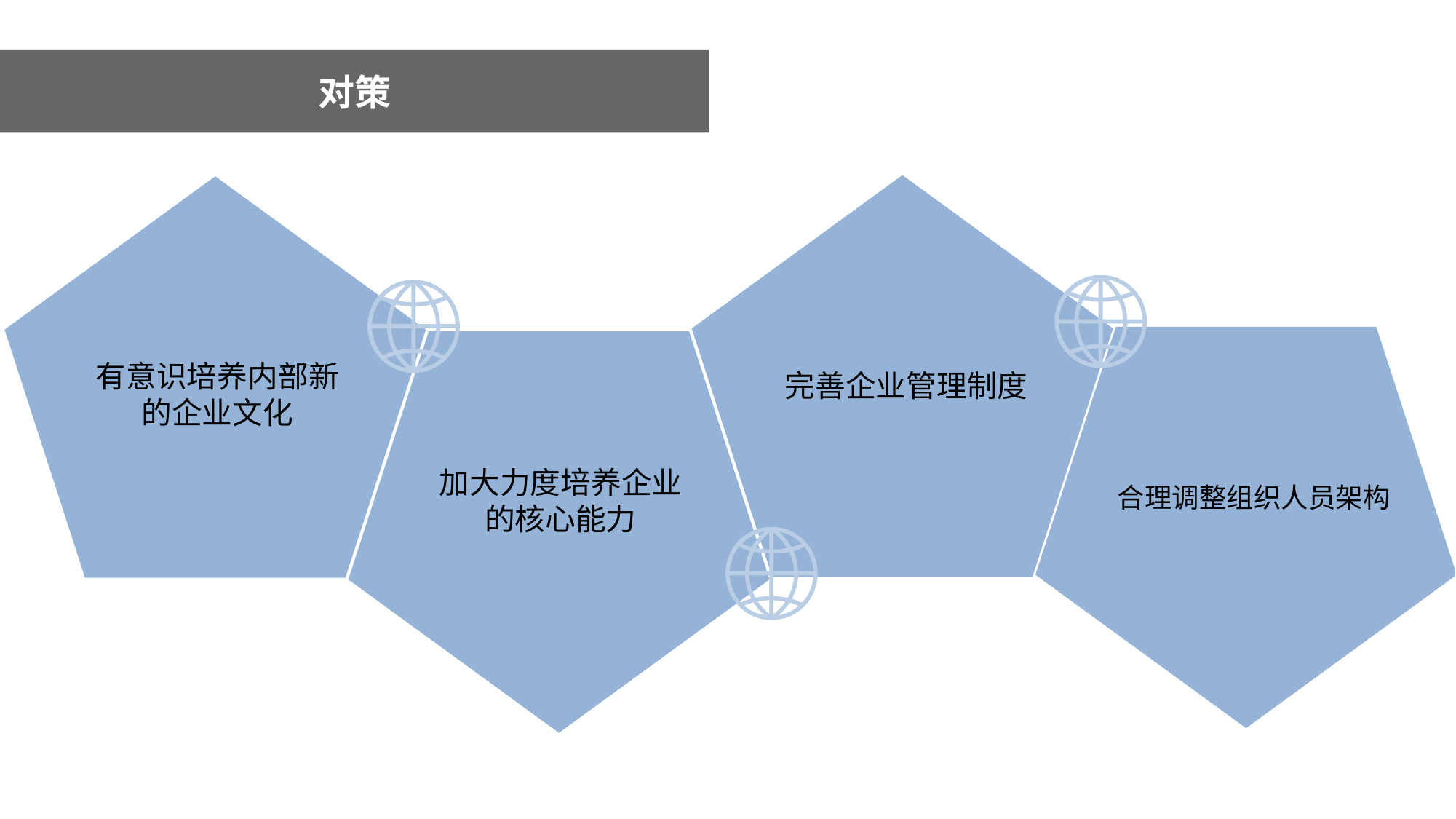

对策
介绍&定位

完善企业管理制度

介绍&定位

有意识培养内部新的企业文化

合理调整组织人员架构

加大力度培养企业的核心能力